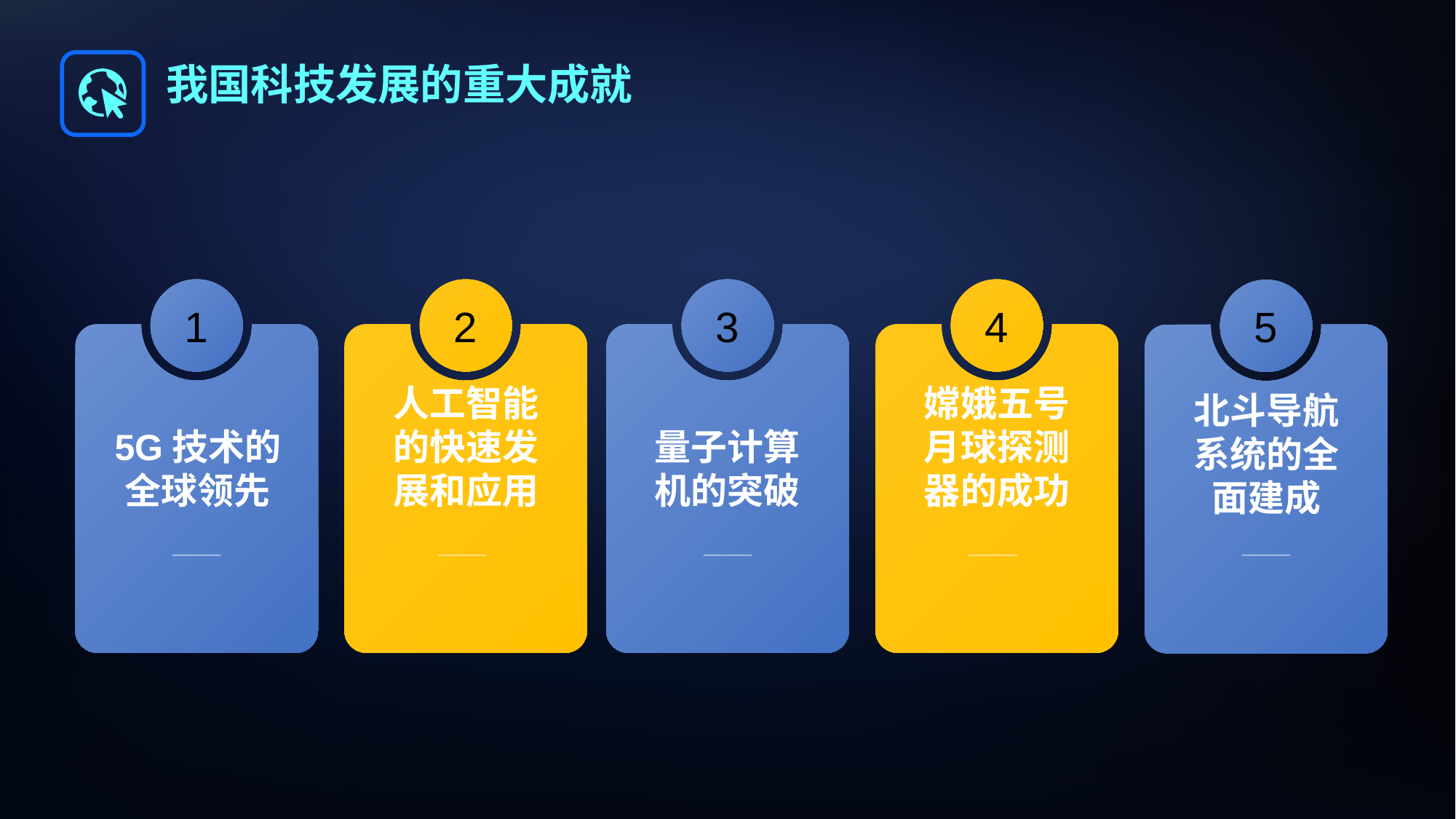

我国科技发展的重大成就

 1
 2
 3
 4
 5

5G技术的全球领先
人工智能的快速发展和应用
量子计算机的突破
嫦娥五号月球探测器的成功
北斗导航系统的全面建成